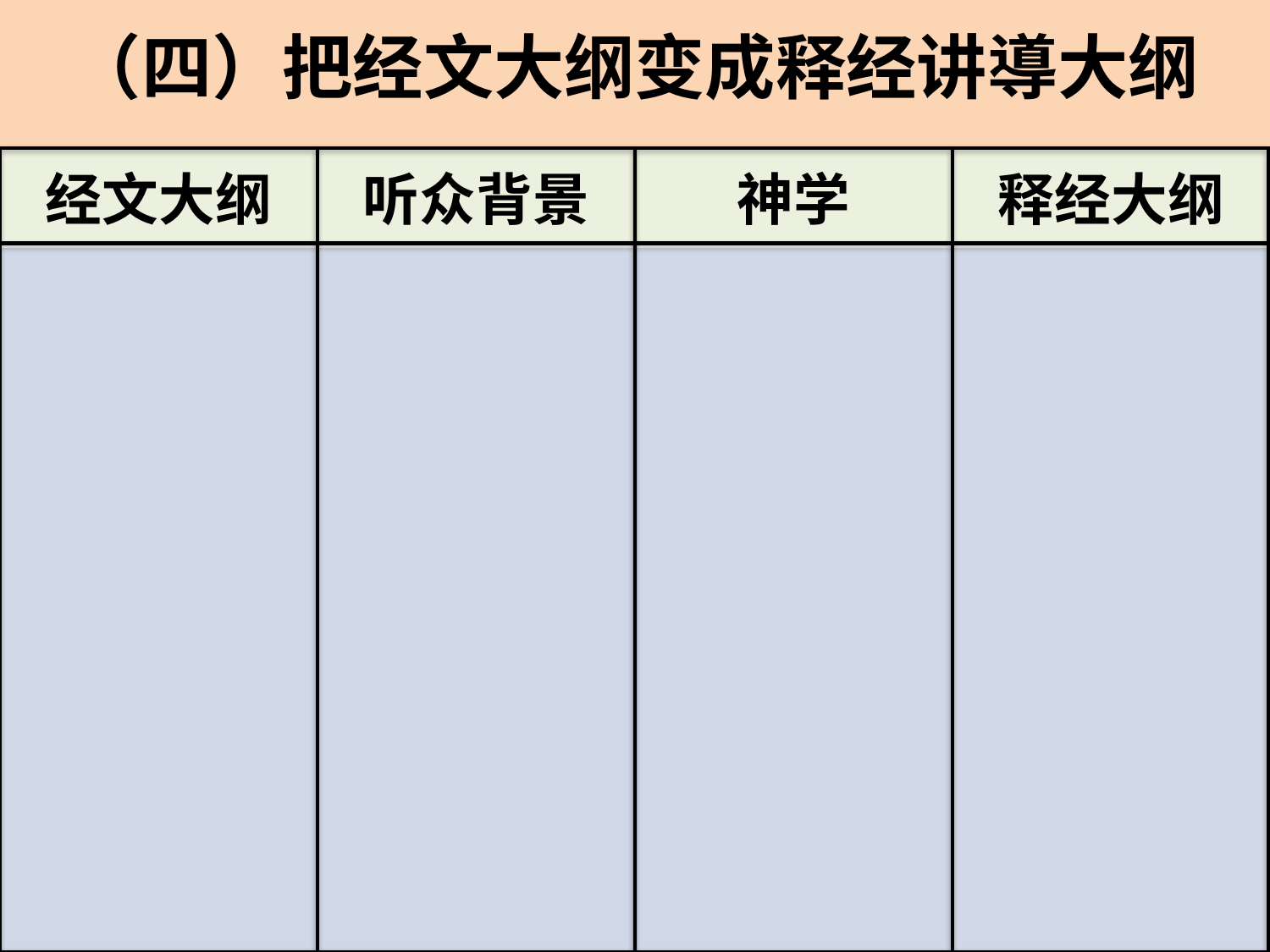

# （四）把经文大纲变成释经讲導大纲
| 经文大纲 | 听众背景 | 神学 | 释经大纲 |
| --- | --- | --- | --- |
|  |  |  |  |